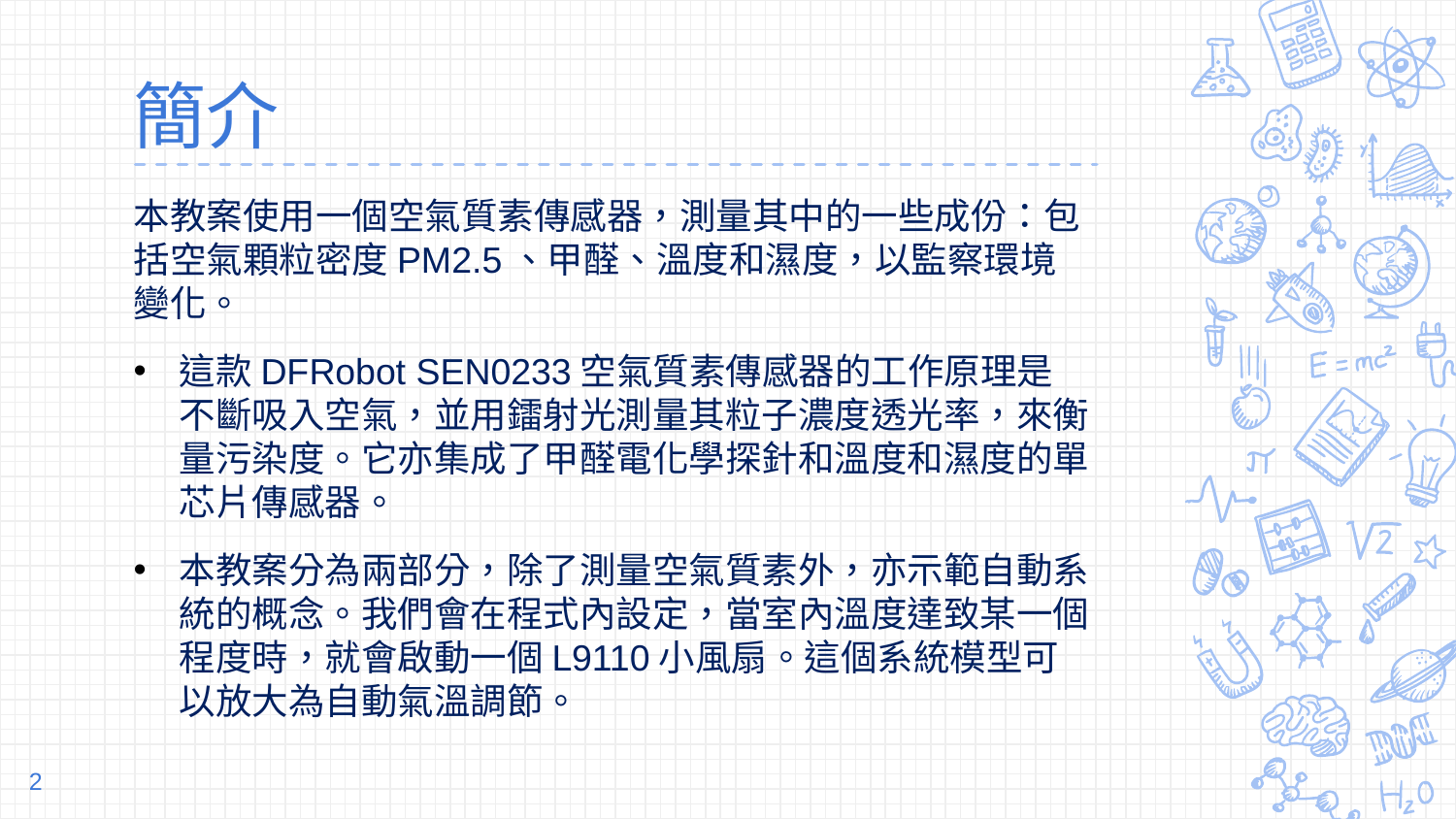

# 簡介
本教案使用一個空氣質素傳感器，測量其中的一些成份：包括空氣顆粒密度PM2.5、甲醛、溫度和濕度，以監察環境變化。
這款DFRobot SEN0233空氣質素傳感器的工作原理是不斷吸入空氣，並用鐳射光測量其粒子濃度透光率，來衡量污染度。它亦集成了甲醛電化學探針和溫度和濕度的單芯片傳感器。
本教案分為兩部分，除了測量空氣質素外，亦示範自動系統的概念。我們會在程式內設定，當室內溫度達致某一個程度時，就會啟動一個L9110小風扇。這個系統模型可以放大為自動氣溫調節。
2